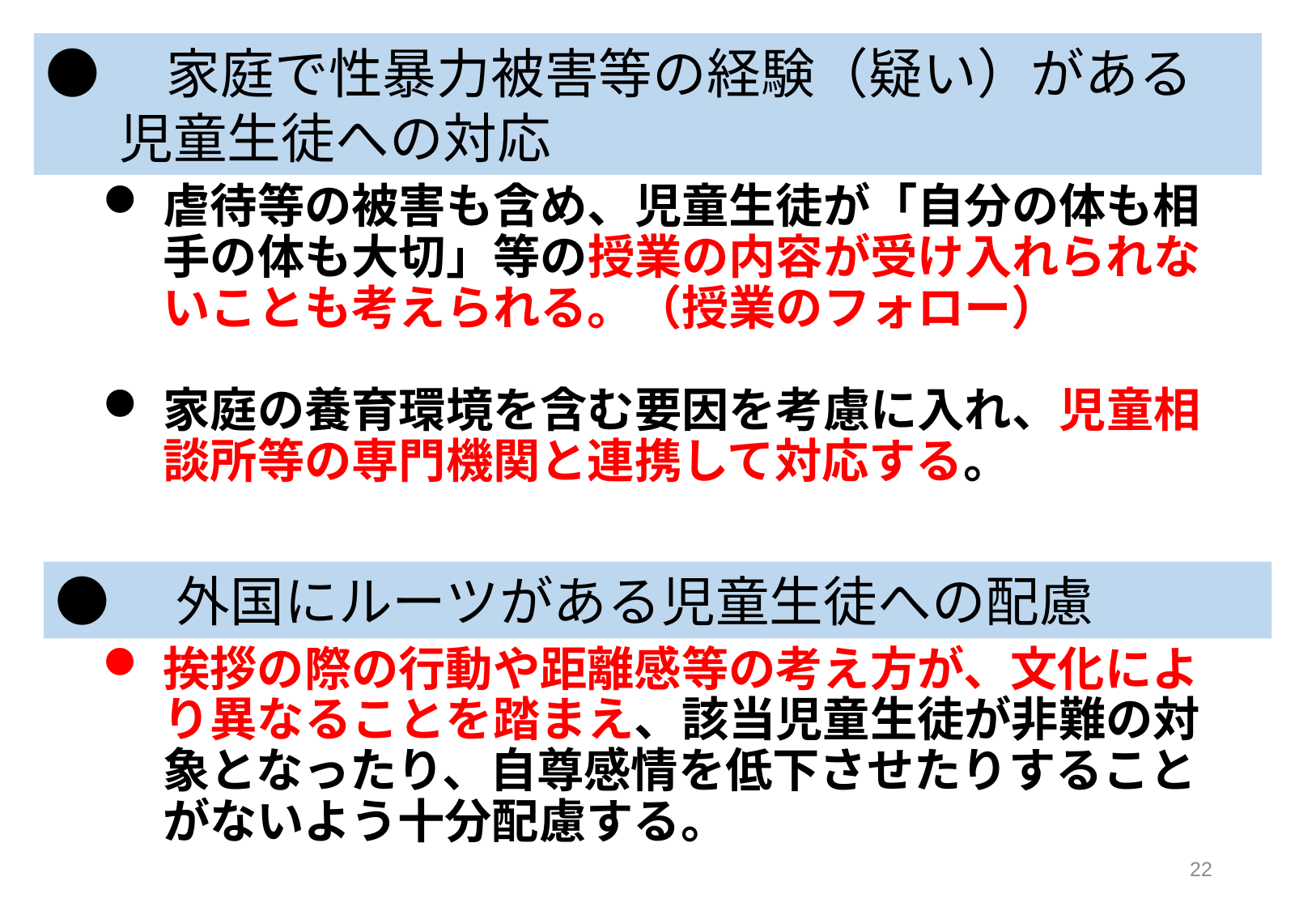

●　家庭で性暴力被害等の経験（疑い）がある
     児童生徒への対応
虐待等の被害も含め、児童生徒が「自分の体も相手の体も大切」等の授業の内容が受け入れられないことも考えられる。（授業のフォロー）

家庭の養育環境を含む要因を考慮に入れ、児童相談所等の専門機関と連携して対応する。
●　外国にルーツがある児童生徒への配慮
挨拶の際の行動や距離感等の考え方が、文化により異なることを踏まえ、該当児童生徒が非難の対象となったり、自尊感情を低下させたりすることがないよう十分配慮する。

22